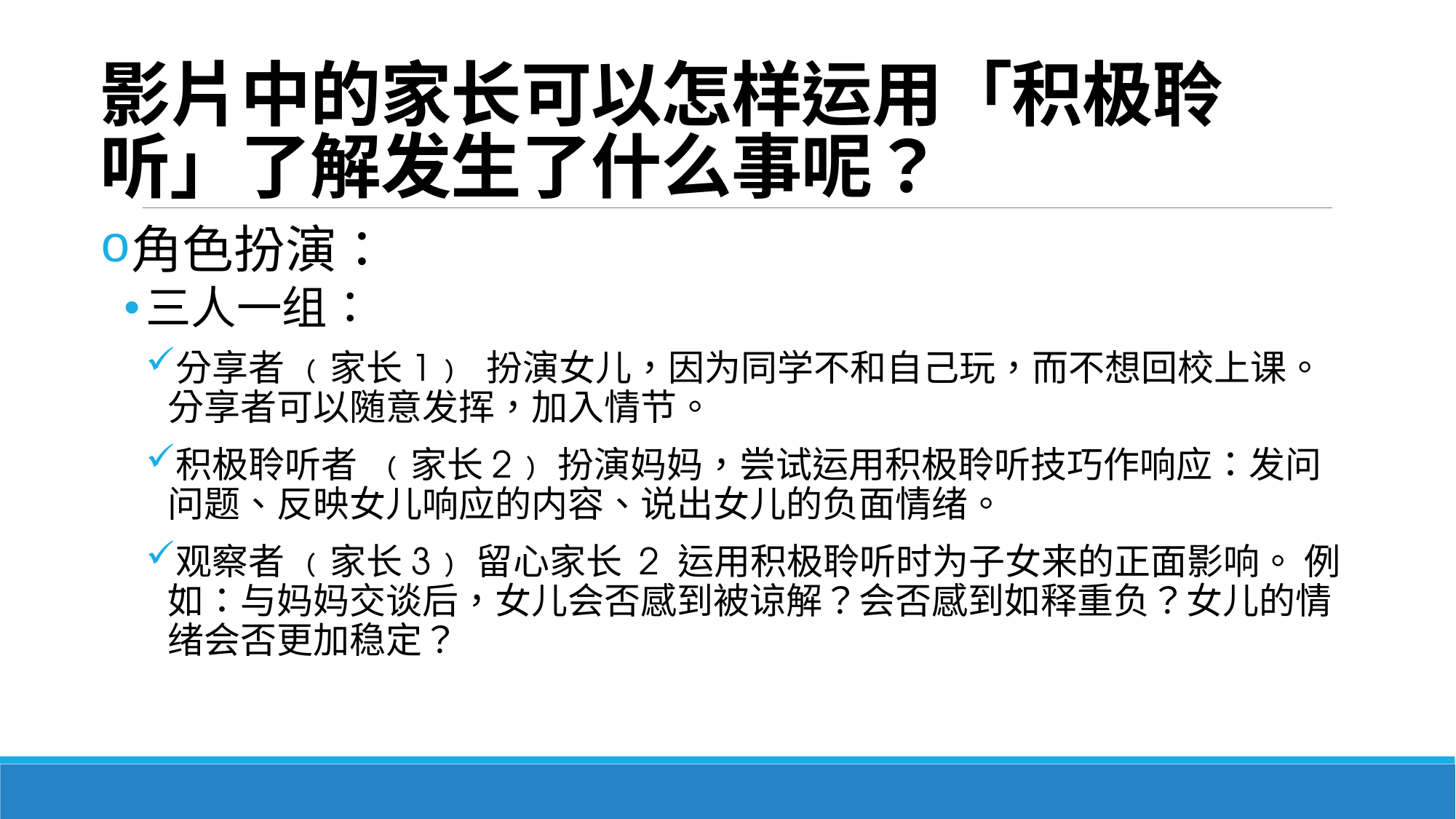

# 影片中的家长可以怎样运用「积极聆听」了解发生了什么事呢？
角色扮演：
三人一组：
分享者 ﹙家长1﹚ 扮演女儿，因为同学不和自己玩，而不想回校上课。分享者可以随意发挥，加入情节。
积极聆听者  ﹙家长2﹚扮演妈妈，尝试运用积极聆听技巧作响应：发问问题、反映女儿响应的内容、说出女儿的负面情绪。
观察者 ﹙家长3﹚留心家长 2 运用积极聆听时为子女来的正面影响。 例如：与妈妈交谈后，女儿会否感到被谅解？会否感到如释重负？女儿的情绪会否更加稳定？